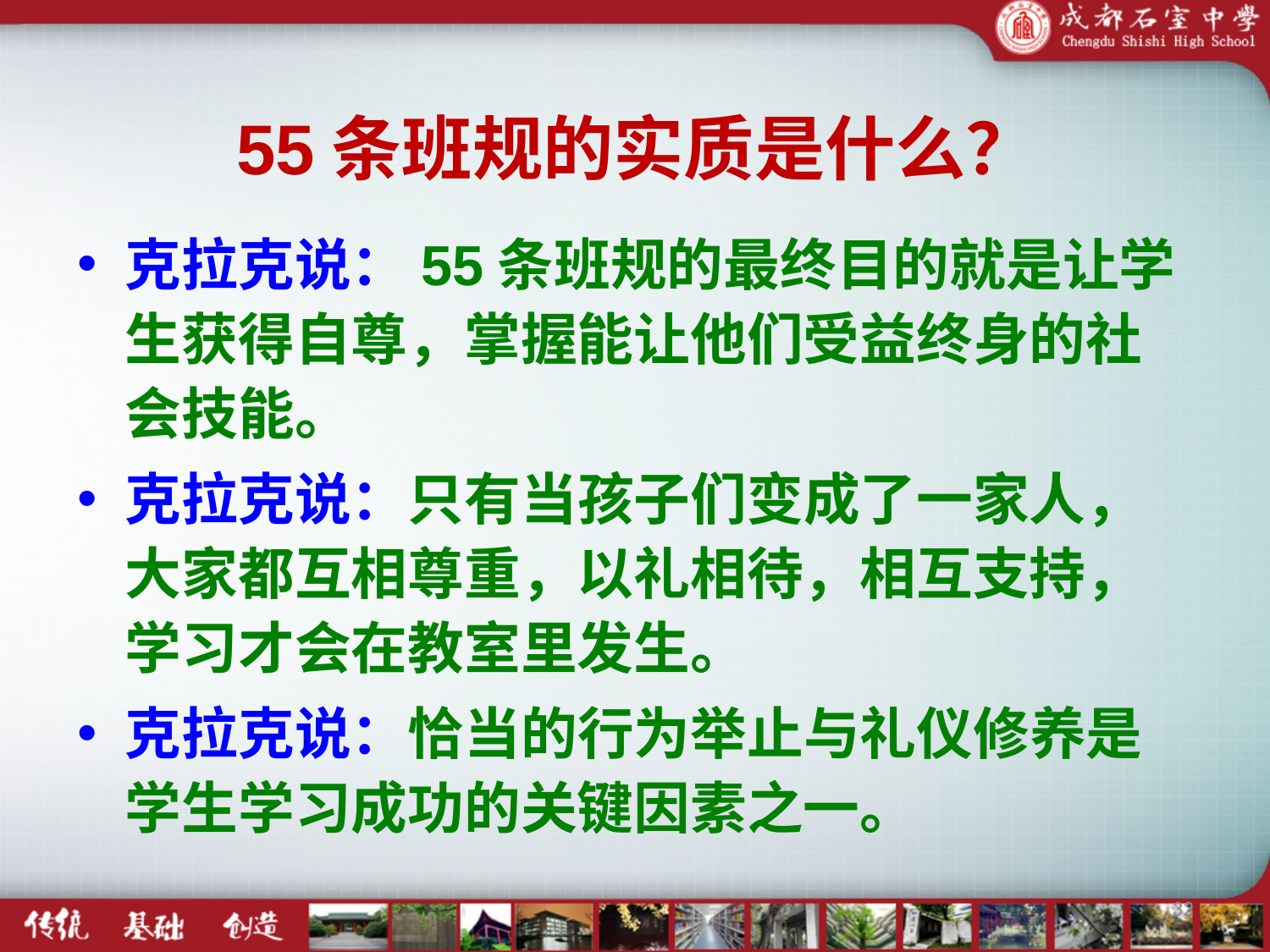

# 55条班规的实质是什么？
克拉克说：55条班规的最终目的就是让学生获得自尊，掌握能让他们受益终身的社会技能。
克拉克说：只有当孩子们变成了一家人，大家都互相尊重，以礼相待，相互支持，学习才会在教室里发生。
克拉克说：恰当的行为举止与礼仪修养是学生学习成功的关键因素之一。
32